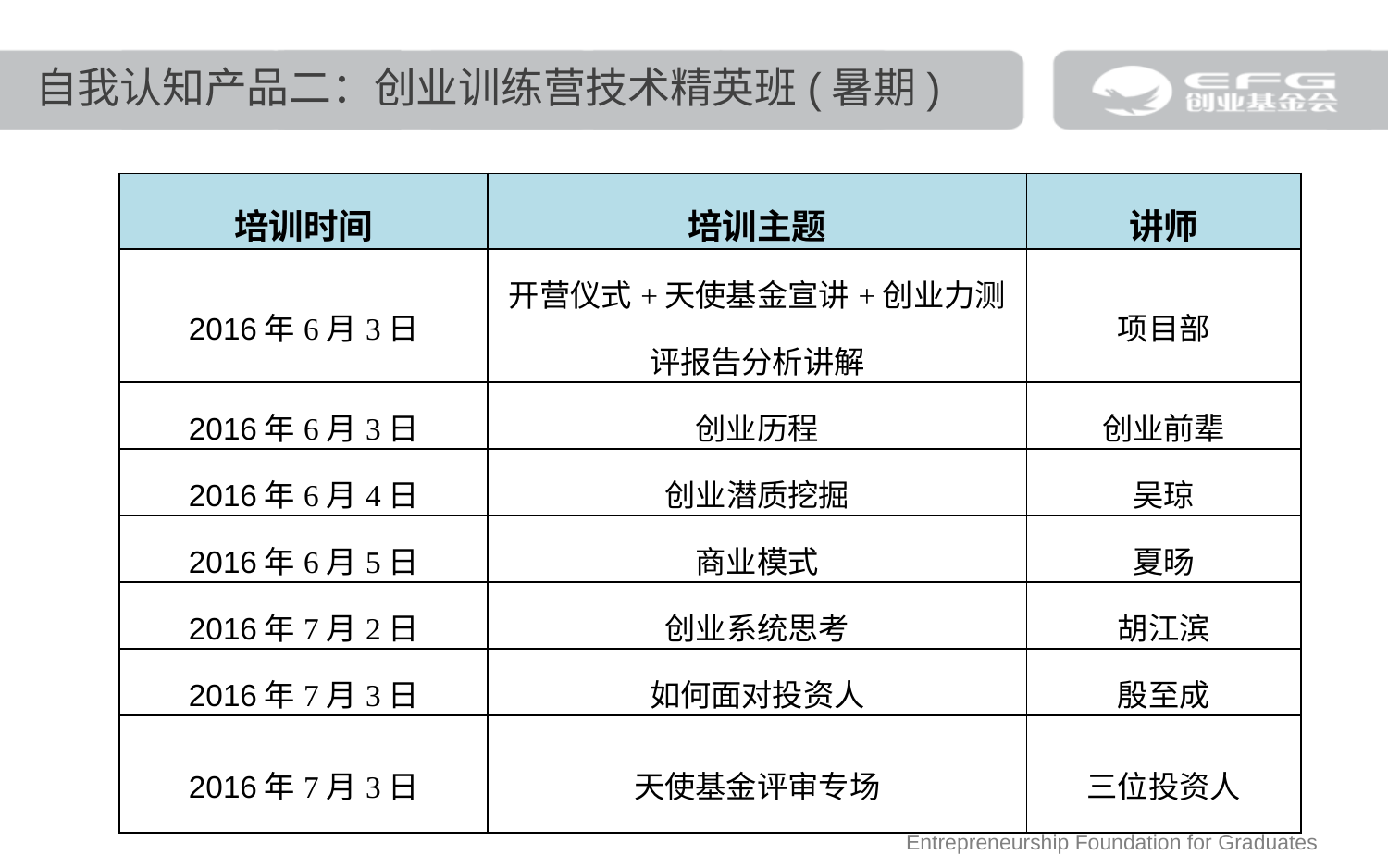

自我认知产品二：创业训练营技术精英班(暑期)
| 培训时间 | 培训主题 | 讲师 |
| --- | --- | --- |
| 2016年6月3日 | 开营仪式+天使基金宣讲+创业力测评报告分析讲解 | 项目部 |
| 2016年6月3日 | 创业历程 | 创业前辈 |
| 2016年6月4日 | 创业潜质挖掘 | 吴琼 |
| 2016年6月5日 | 商业模式 | 夏旸 |
| 2016年7月2日 | 创业系统思考 | 胡江滨 |
| 2016年7月3日 | 如何面对投资人 | 殷至成 |
| 2016年7月3日 | 天使基金评审专场 | 三位投资人 |